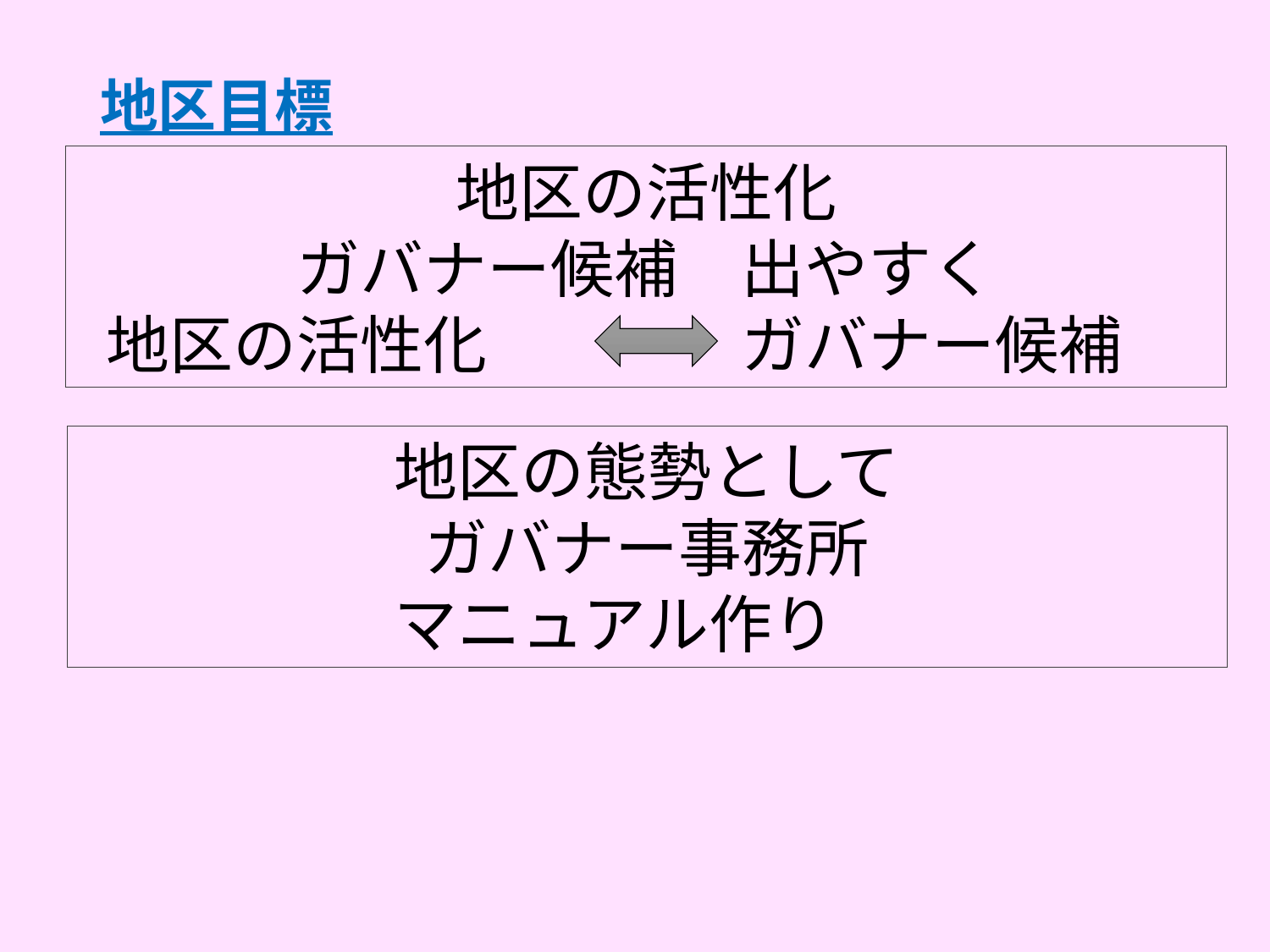

# 地区目標
地区の活性化
ガバナー候補　出やすく
地区の活性化　　　　ガバナー候補

地区の態勢として
ガバナー事務所
マニュアル作り